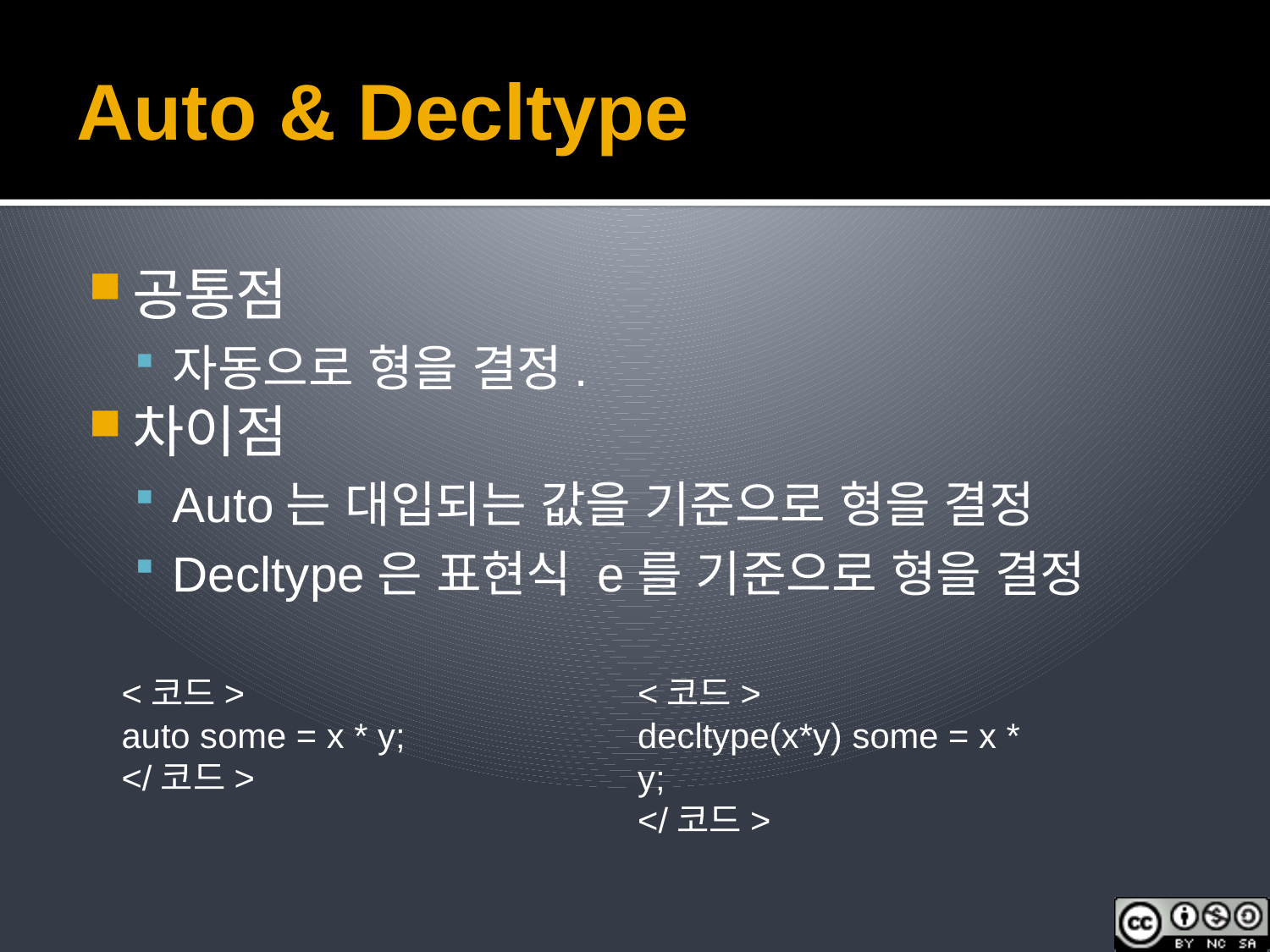

# Auto & Decltype
공통점
자동으로 형을 결정.
차이점
Auto는 대입되는 값을 기준으로 형을 결정
Decltype은 표현식 e를 기준으로 형을 결정
<코드>
auto some = x * y;
</코드>
<코드>
decltype(x*y) some = x * y;
</코드>